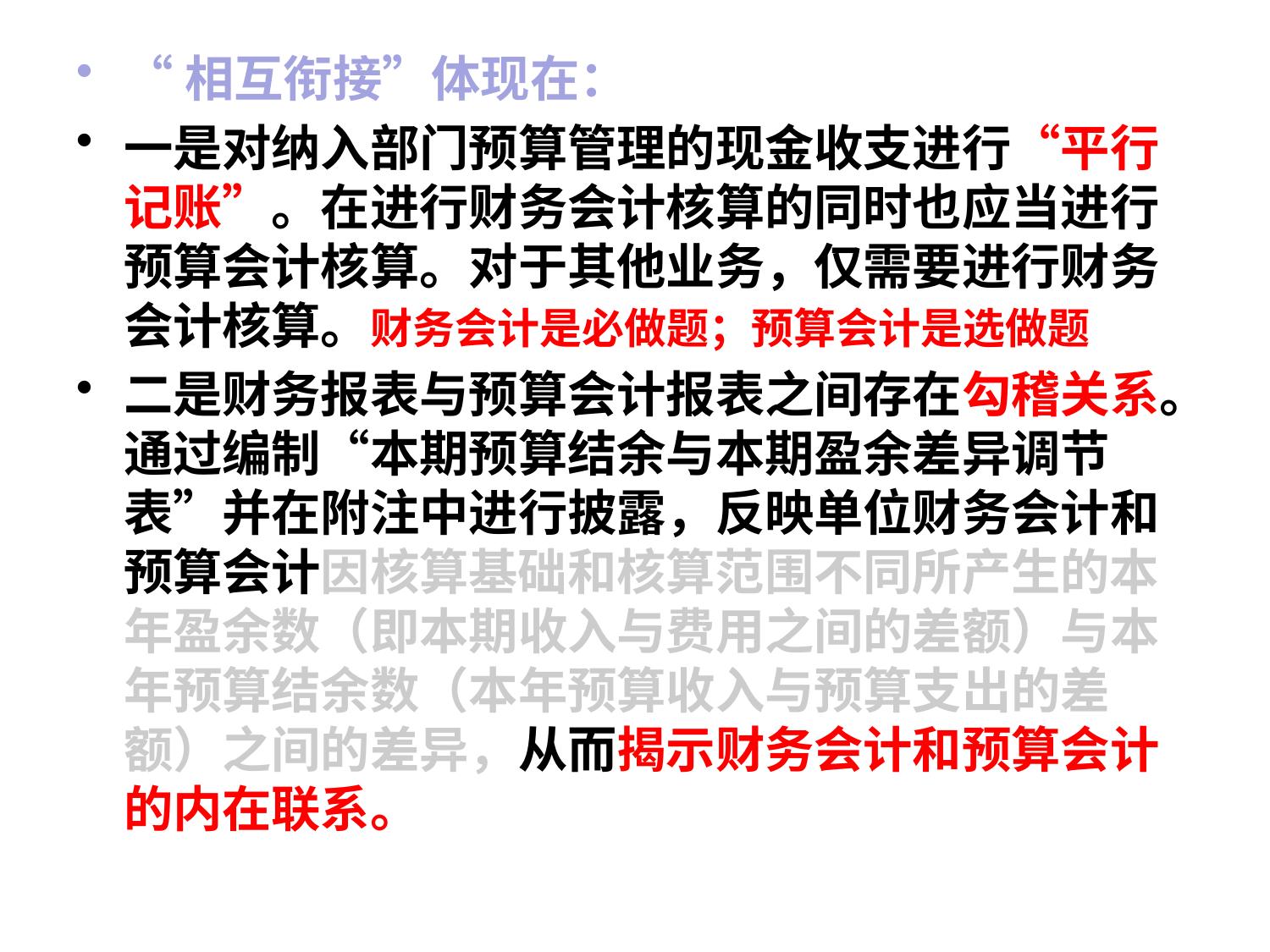

“相互衔接”体现在：
一是对纳入部门预算管理的现金收支进行“平行记账”。在进行财务会计核算的同时也应当进行预算会计核算。对于其他业务，仅需要进行财务会计核算。财务会计是必做题；预算会计是选做题
二是财务报表与预算会计报表之间存在勾稽关系。通过编制“本期预算结余与本期盈余差异调节表”并在附注中进行披露，反映单位财务会计和预算会计因核算基础和核算范围不同所产生的本年盈余数（即本期收入与费用之间的差额）与本年预算结余数（本年预算收入与预算支出的差额）之间的差异，从而揭示财务会计和预算会计的内在联系。